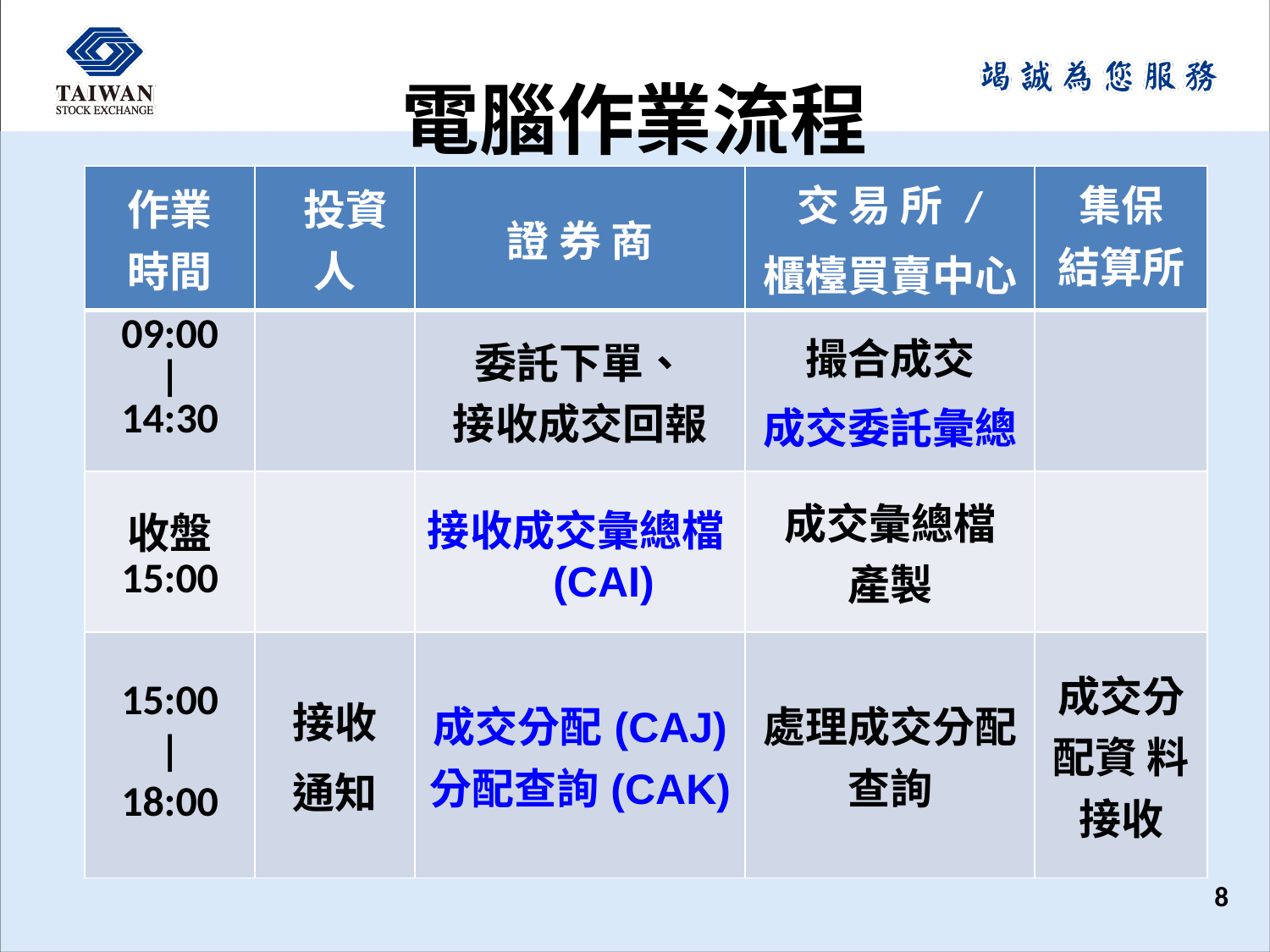

# 電腦作業流程
| 作業 時間 | 投資人 | 證 券 商 | 交 易 所 / 櫃檯買賣中心 | 集保 結算所 |
| --- | --- | --- | --- | --- |
| 09:00 | 14:30 |  | 委託下單、 接收成交回報 | 撮合成交 成交委託彙總 |  |
| 收盤 15:00 |  | 接收成交彙總檔(CAI) | 成交彙總檔 產製 |  |
| 15:00 | 18:00 | 接收 通知 | 成交分配(CAJ) 分配查詢(CAK) | 處理成交分配查詢 | 成交分配資 料接收 |
8